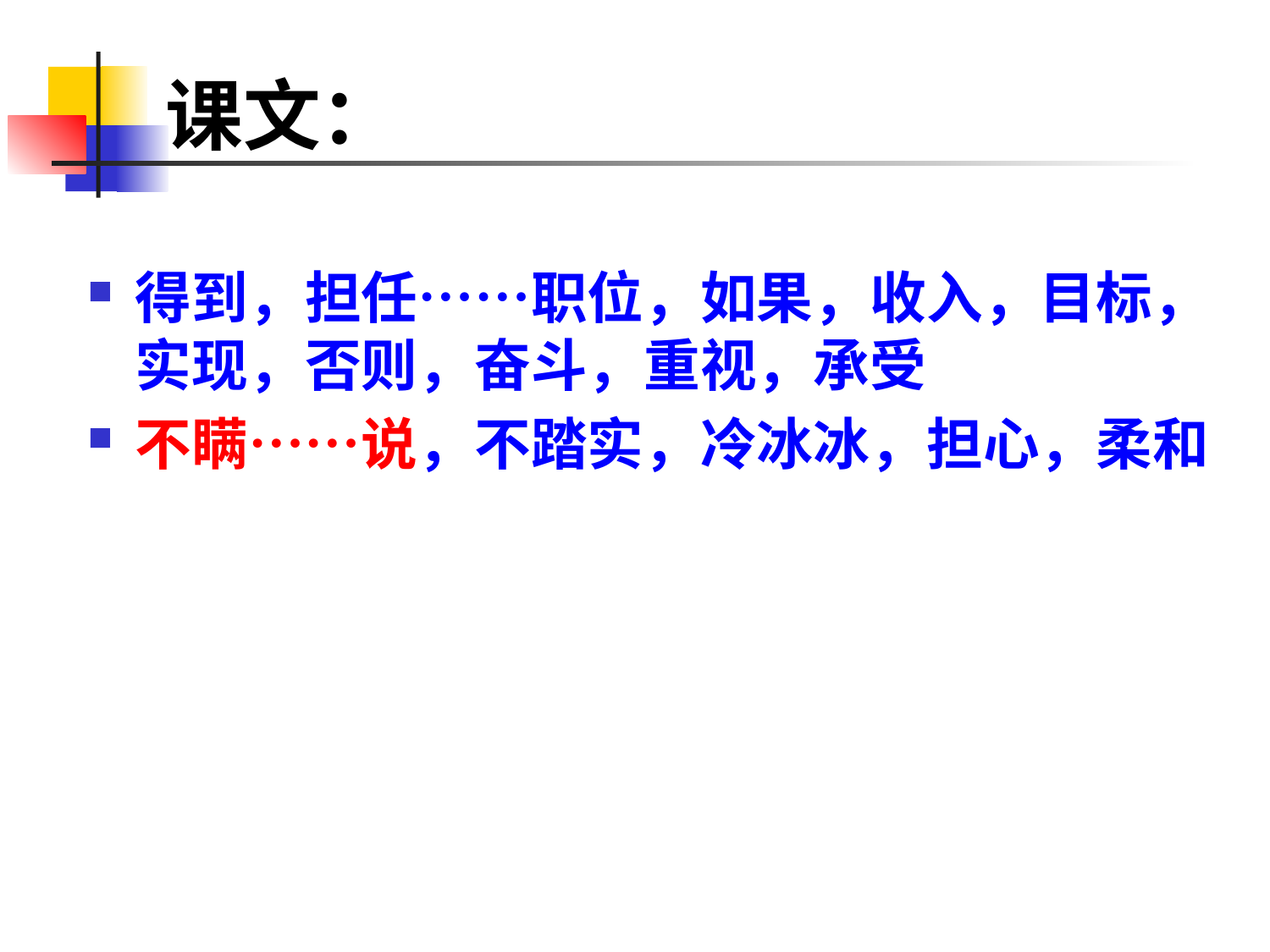

# 课文：
得到，担任……职位，如果，收入，目标，实现，否则，奋斗，重视，承受
不瞒……说，不踏实，冷冰冰，担心，柔和